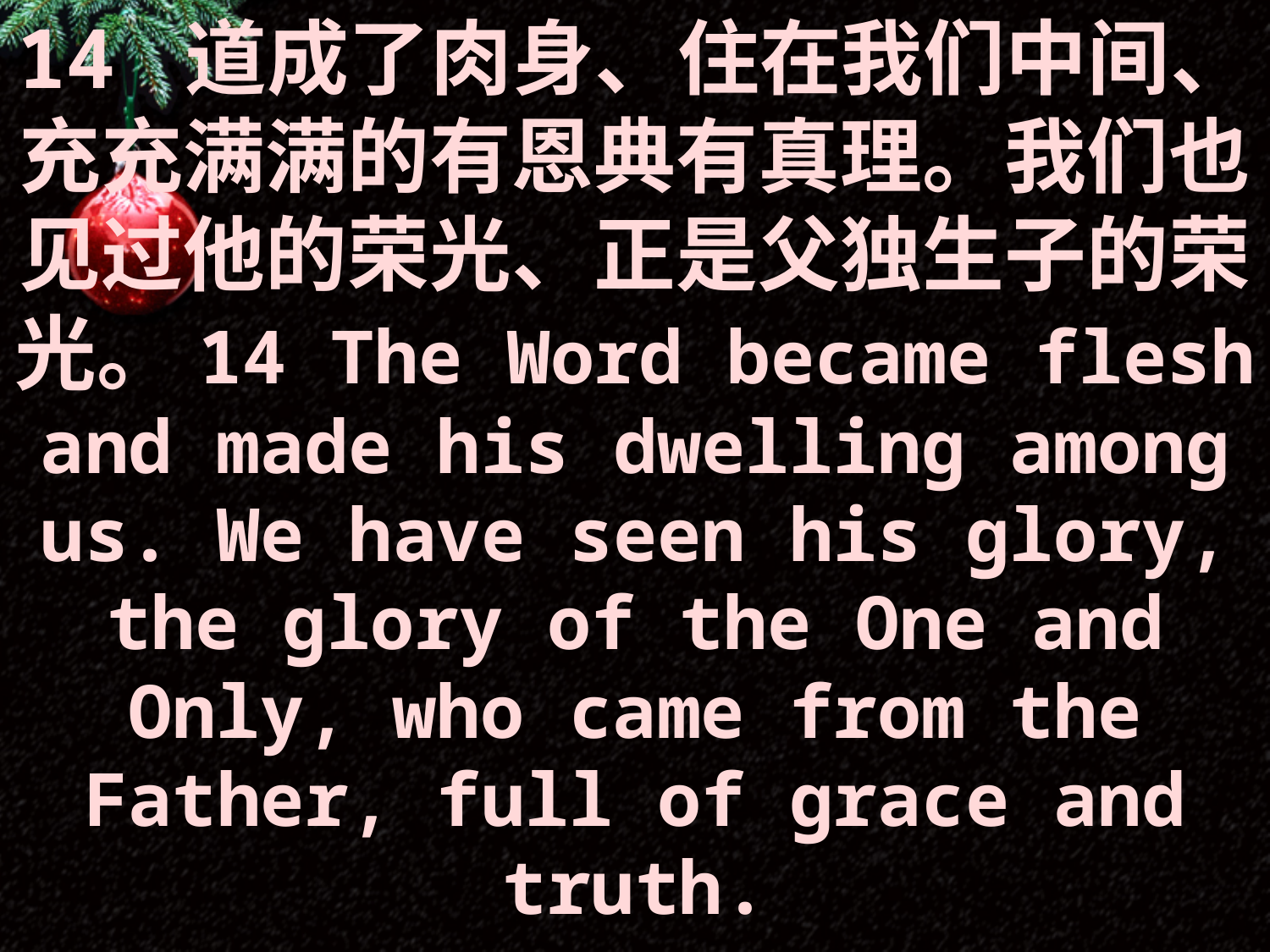

14 道成了肉身、住在我们中间、充充满满的有恩典有真理。我们也见过他的荣光、正是父独生子的荣光。14 The Word became flesh and made his dwelling among us. We have seen his glory, the glory of the One and Only, who came from the Father, full of grace and truth.